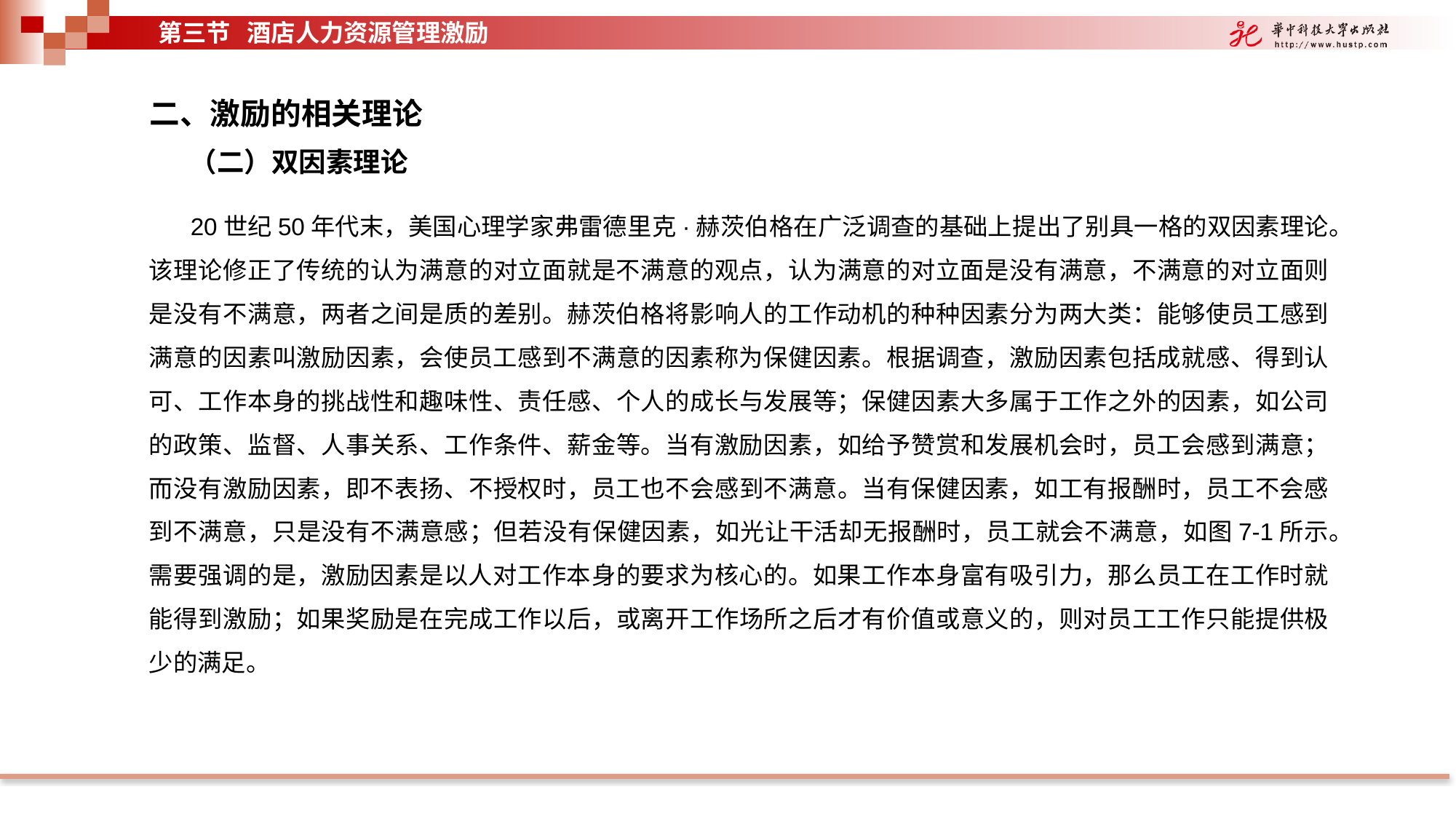

第三节   酒店人力资源管理激励
二、激励的相关理论
（二）双因素理论
      20世纪50年代末，美国心理学家弗雷德里克·赫茨伯格在广泛调查的基础上提出了别具一格的双因素理论。该理论修正了传统的认为满意的对立面就是不满意的观点，认为满意的对立面是没有满意，不满意的对立面则是没有不满意，两者之间是质的差别。赫茨伯格将影响人的工作动机的种种因素分为两大类：能够使员工感到满意的因素叫激励因素，会使员工感到不满意的因素称为保健因素。根据调查，激励因素包括成就感、得到认可、工作本身的挑战性和趣味性、责任感、个人的成长与发展等；保健因素大多属于工作之外的因素，如公司的政策、监督、人事关系、工作条件、薪金等。当有激励因素，如给予赞赏和发展机会时，员工会感到满意；而没有激励因素，即不表扬、不授权时，员工也不会感到不满意。当有保健因素，如工有报酬时，员工不会感到不满意，只是没有不满意感；但若没有保健因素，如光让干活却无报酬时，员工就会不满意，如图7-1所示。需要强调的是，激励因素是以人对工作本身的要求为核心的。如果工作本身富有吸引力，那么员工在工作时就能得到激励；如果奖励是在完成工作以后，或离开工作场所之后才有价值或意义的，则对员工工作只能提供极少的满足。